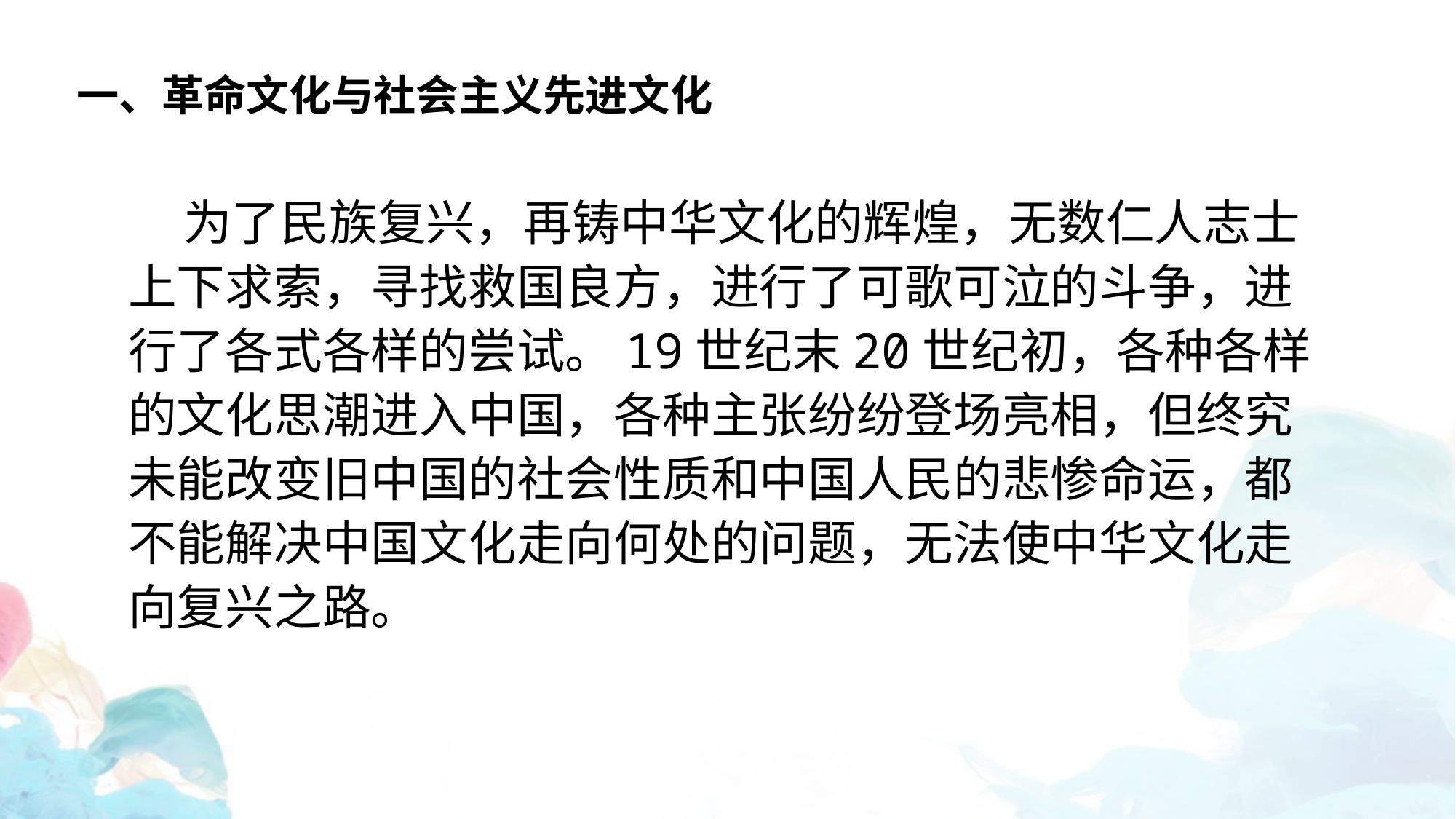

一、革命文化与社会主义先进文化
    为了民族复兴，再铸中华文化的辉煌，无数仁人志士上下求索，寻找救国良方，进行了可歌可泣的斗争，进行了各式各样的尝试。19世纪末20世纪初，各种各样的文化思潮进入中国，各种主张纷纷登场亮相，但终究未能改变旧中国的社会性质和中国人民的悲惨命运，都不能解决中国文化走向何处的问题，无法使中华文化走向复兴之路。